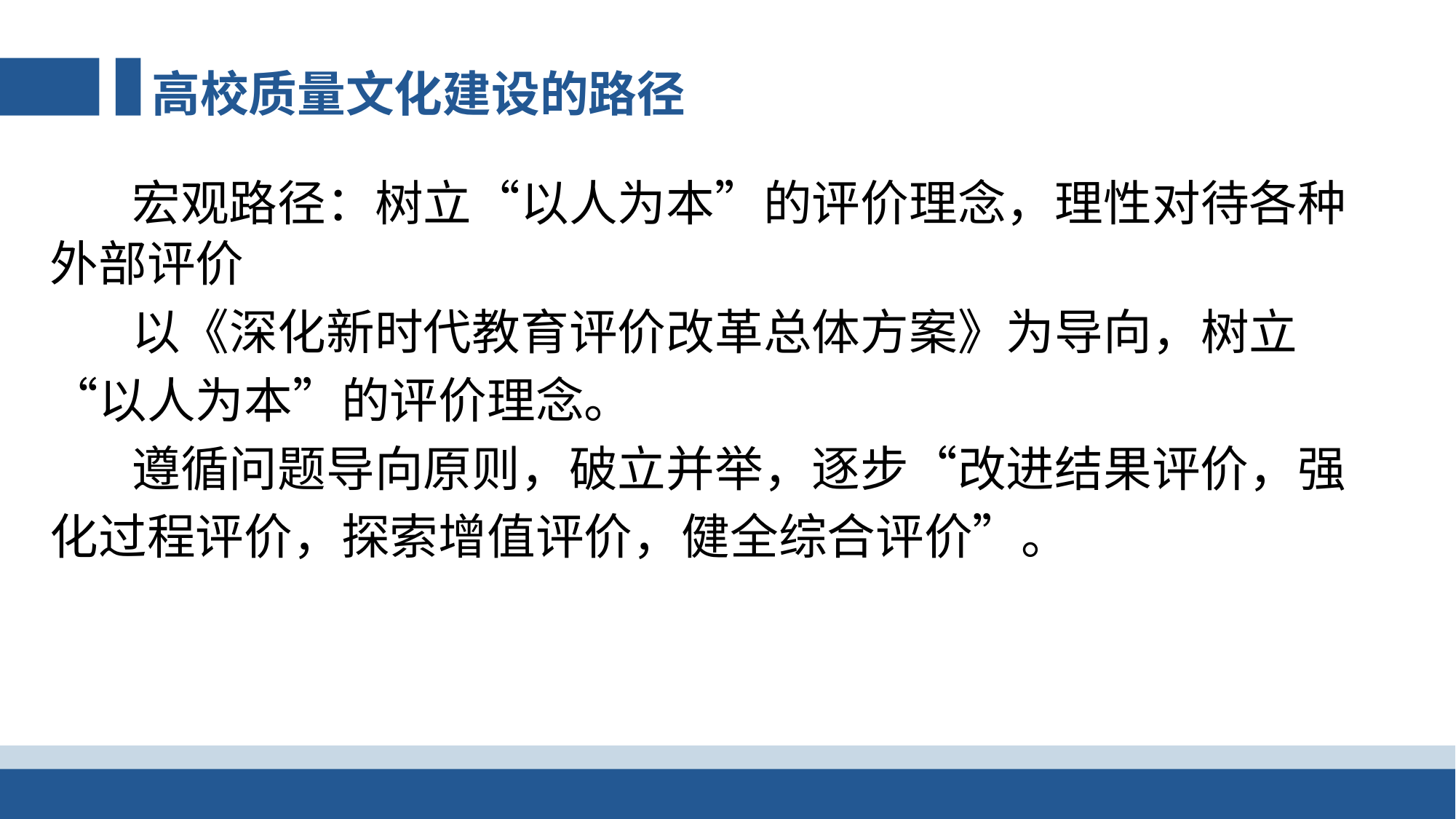

高校质量文化建设的路径
  宏观路径：树立“以人为本”的评价理念，理性对待各种外部评价
  以《深化新时代教育评价改革总体方案》为导向，树立“以人为本”的评价理念。
  遵循问题导向原则，破立并举，逐步“改进结果评价，强化过程评价，探索增值评价，健全综合评价”。